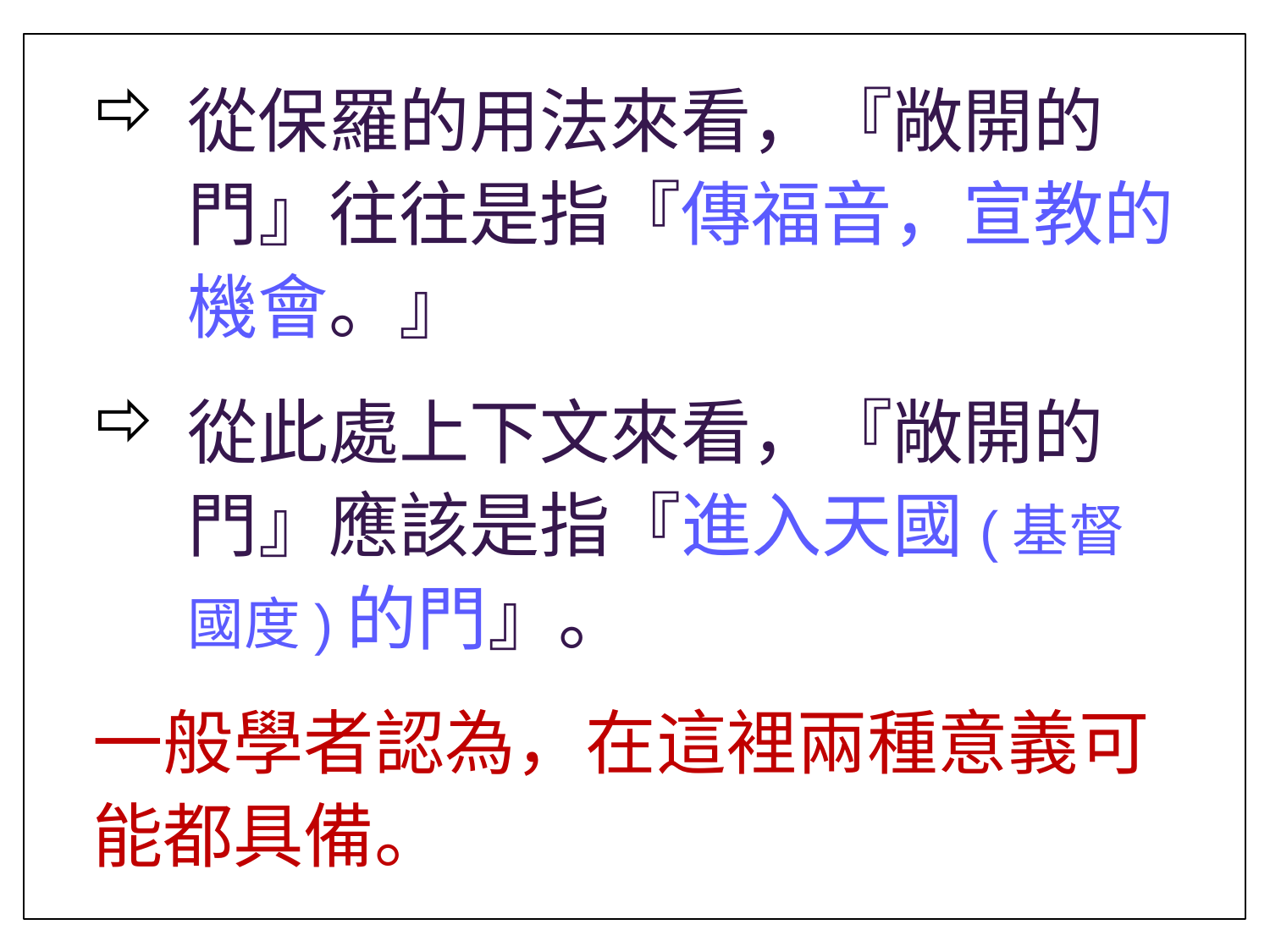

從保羅的用法來看，『敞開的門』往往是指『傳福音，宣教的機會。』
從此處上下文來看，『敞開的門』應該是指『進入天國(基督國度)的門』。
一般學者認為，在這裡兩種意義可能都具備。